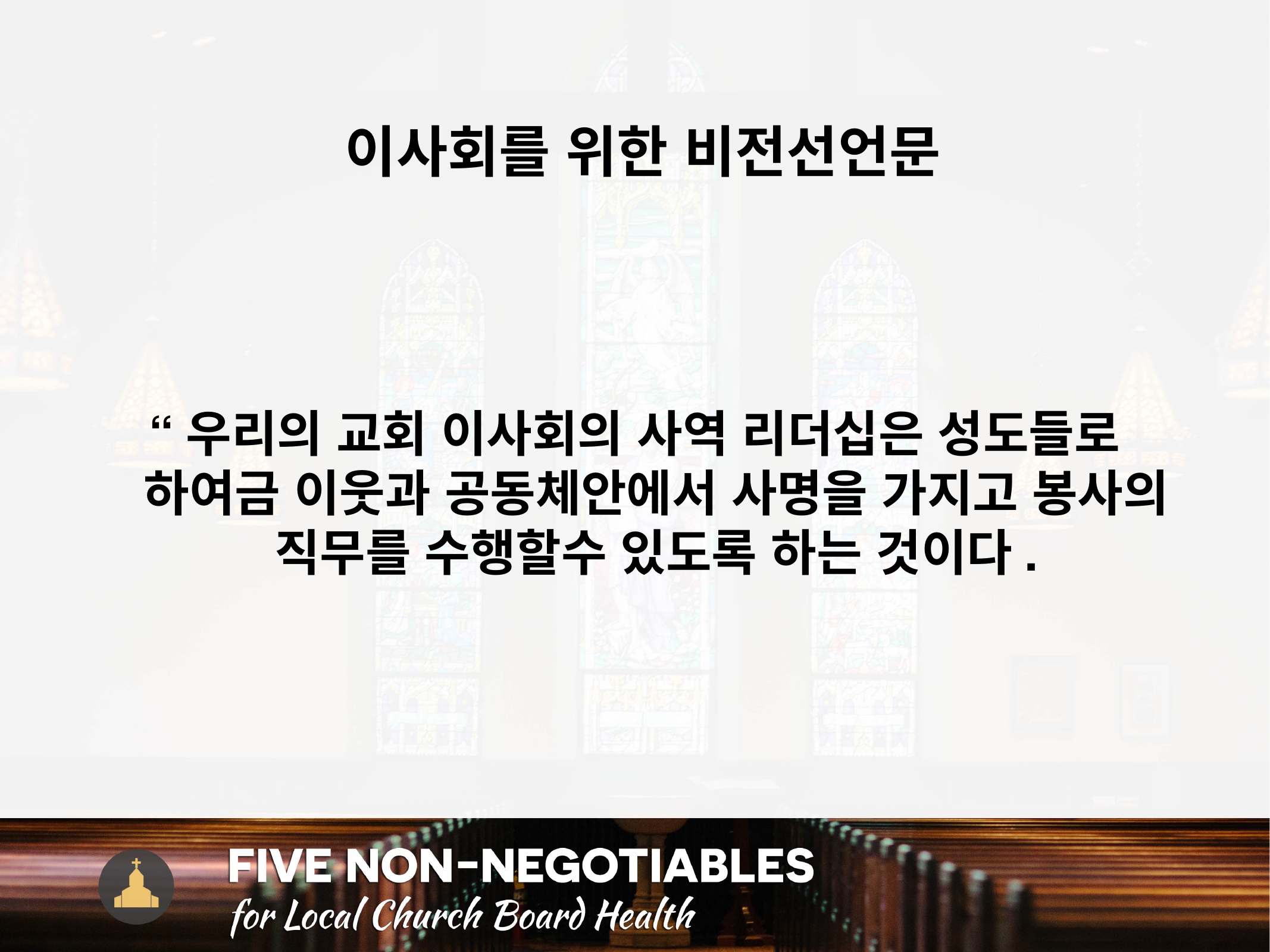

# 이사회를 위한 비전선언문
“우리의 교회 이사회의 사역 리더십은 성도들로 하여금 이웃과 공동체안에서 사명을 가지고 봉사의 직무를 수행할수 있도록 하는 것이다.